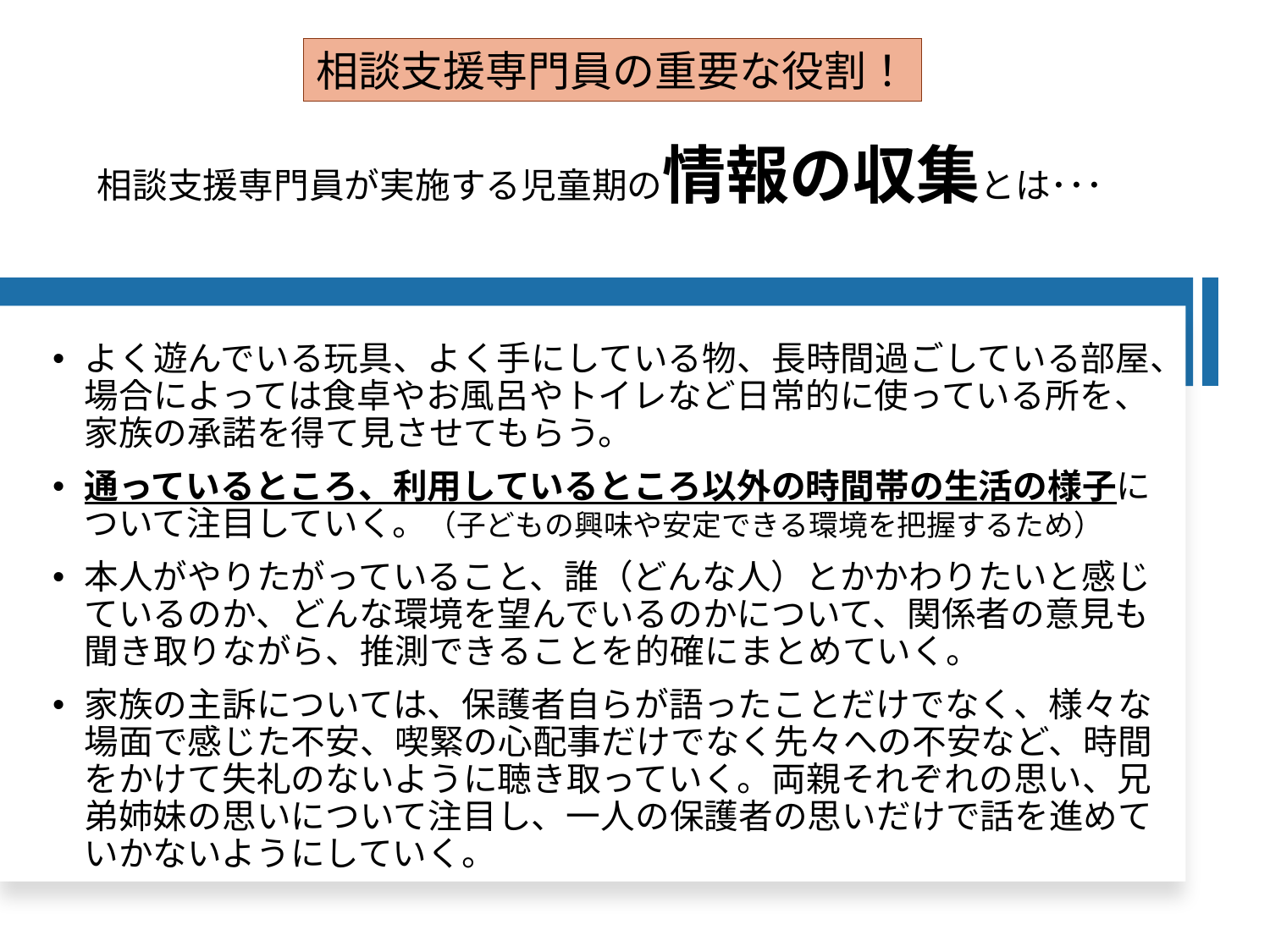

相談支援専門員の重要な役割！
# 相談支援専門員が実施する児童期の情報の収集とは･･･

よく遊んでいる玩具、よく手にしている物、長時間過ごしている部屋、場合によっては食卓やお風呂やトイレなど日常的に使っている所を、家族の承諾を得て見させてもらう。
通っているところ、利用しているところ以外の時間帯の生活の様子について注目していく。（子どもの興味や安定できる環境を把握するため）
本人がやりたがっていること、誰（どんな人）とかかわりたいと感じているのか、どんな環境を望んでいるのかについて、関係者の意見も聞き取りながら、推測できることを的確にまとめていく。
家族の主訴については、保護者自らが語ったことだけでなく、様々な場面で感じた不安、喫緊の心配事だけでなく先々への不安など、時間をかけて失礼のないように聴き取っていく。両親それぞれの思い、兄弟姉妹の思いについて注目し、一人の保護者の思いだけで話を進めていかないようにしていく。
17